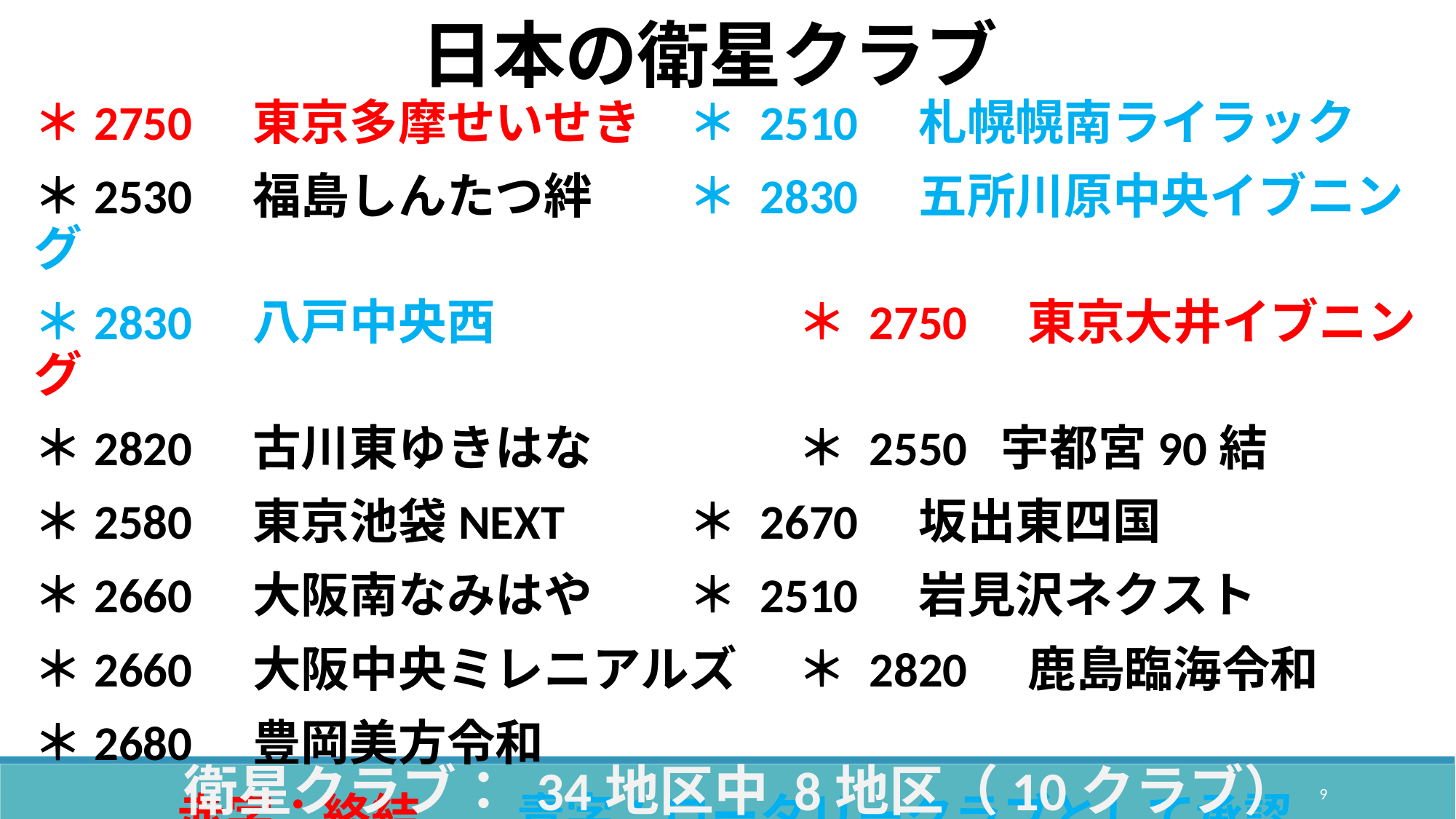

日本の衛星クラブ
＊2750　東京多摩せいせき 	＊ 2510　札幌幌南ライラック
＊2530　福島しんたつ絆 　	＊ 2830　五所川原中央イブニング
＊2830　八戸中央西 　　　	 	＊ 2750　東京大井イブニング
＊2820　古川東ゆきはな　		＊ 2550  宇都宮90結
＊2580　東京池袋NEXT　　	＊ 2670　坂出東四国
＊2660　大阪南なみはや　	＊ 2510　岩見沢ネクスト
＊2660　大阪中央ミレニアルズ 	＊ 2820　鹿島臨海令和
＊2680　豊岡美方令和
赤字：終結　　青字：ロータリークラブとして承認

　衛星クラブ： 34地区中 8地区（10クラブ）

9